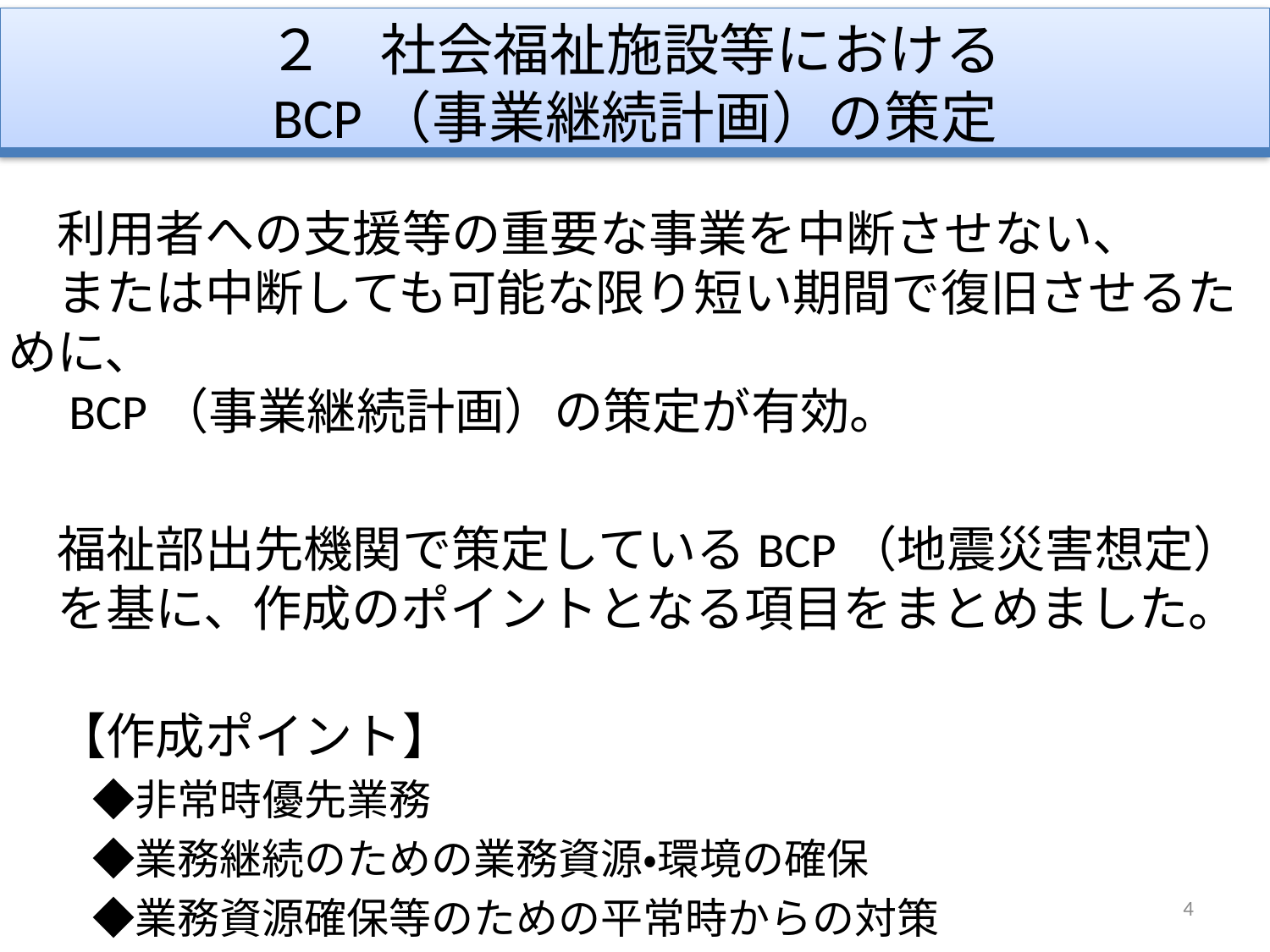

# ２　社会福祉施設等における BCP（事業継続計画）の策定
　利用者への支援等の重要な事業を中断させない、
　または中断しても可能な限り短い期間で復旧させるために、
　BCP（事業継続計画）の策定が有効。

　福祉部出先機関で策定しているBCP（地震災害想定）
　を基に、作成のポイントとなる項目をまとめました。
　【作成ポイント】
　　◆非常時優先業務
　　◆業務継続のための業務資源・環境の確保
　　◆業務資源確保等のための平常時からの対策

4